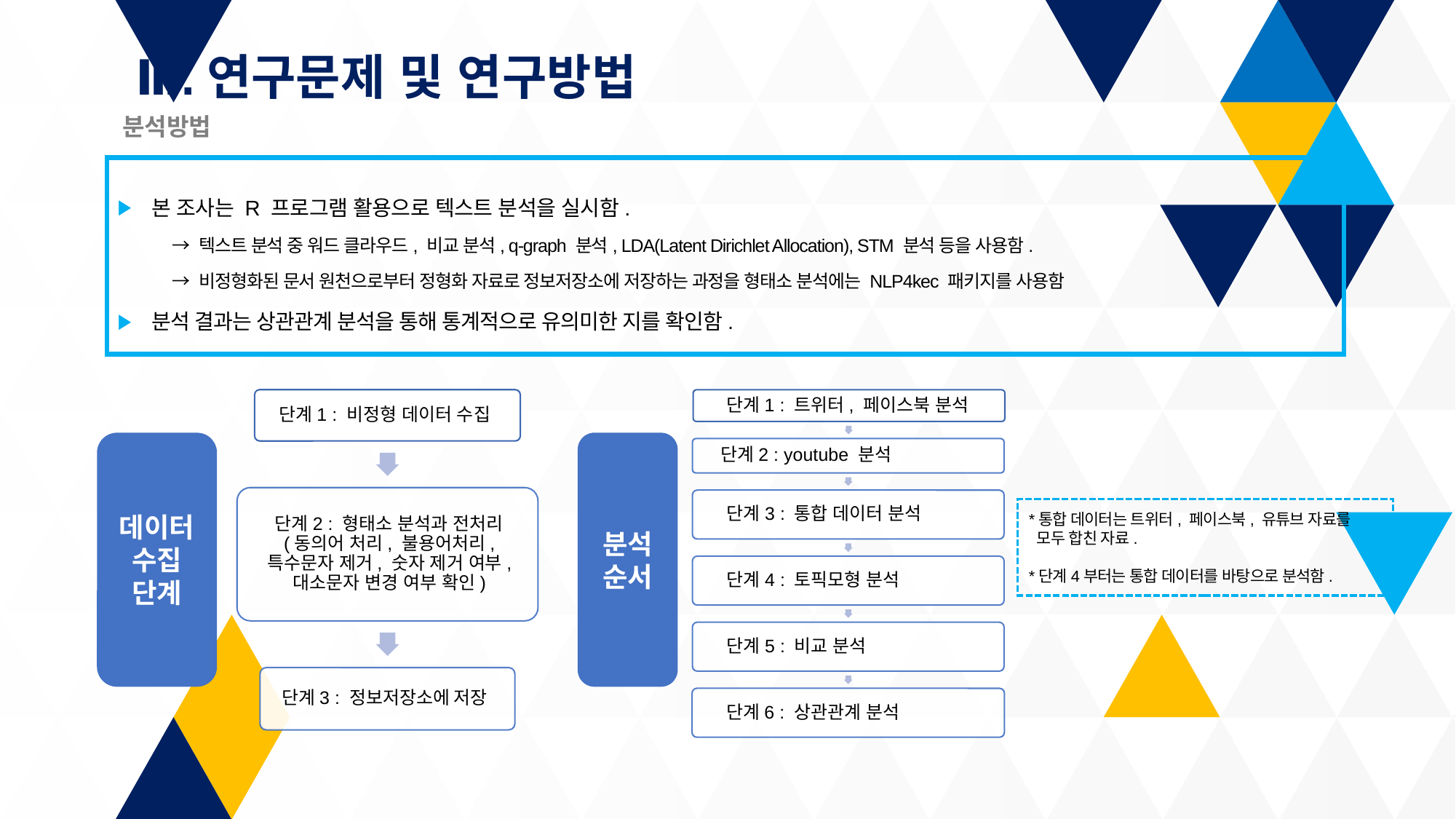

Ⅲ.연구문제 및 연구방법
분석방법
본 조사는 R 프로그램 활용으로 텍스트 분석을 실시함.
→ 텍스트 분석 중 워드 클라우드, 비교 분석, q-graph 분석, LDA(Latent Dirichlet Allocation), STM 분석 등을 사용함.
→ 비정형화된 문서 원천으로부터 정형화 자료로 정보저장소에 저장하는 과정을 형태소 분석에는 NLP4kec 패키지를 사용함
분석 결과는 상관관계 분석을 통해 통계적으로 유의미한 지를 확인함.
   단계1 : 비정형 데이터 수집
  단계2 : 형태소 분석과 전처리    (동의어 처리, 불용어처리, 특수문자 제거, 숫자 제거 여부, 대소문자 변경 여부 확인)
   단계3 : 정보저장소에 저장
     단계1 : 트위터, 페이스북 분석
     단계2 : youtube 분석
     단계3 : 통합 데이터 분석
     단계4 : 토픽모형 분석
     단계5 : 비교 분석
     단계6 : 상관관계 분석
*통합 데이터는 트위터, 페이스북, 유튜브 자료를
 모두 합친 자료.

*단계4부터는 통합 데이터를 바탕으로 분석함.
데이터수집 단계
분석
순서